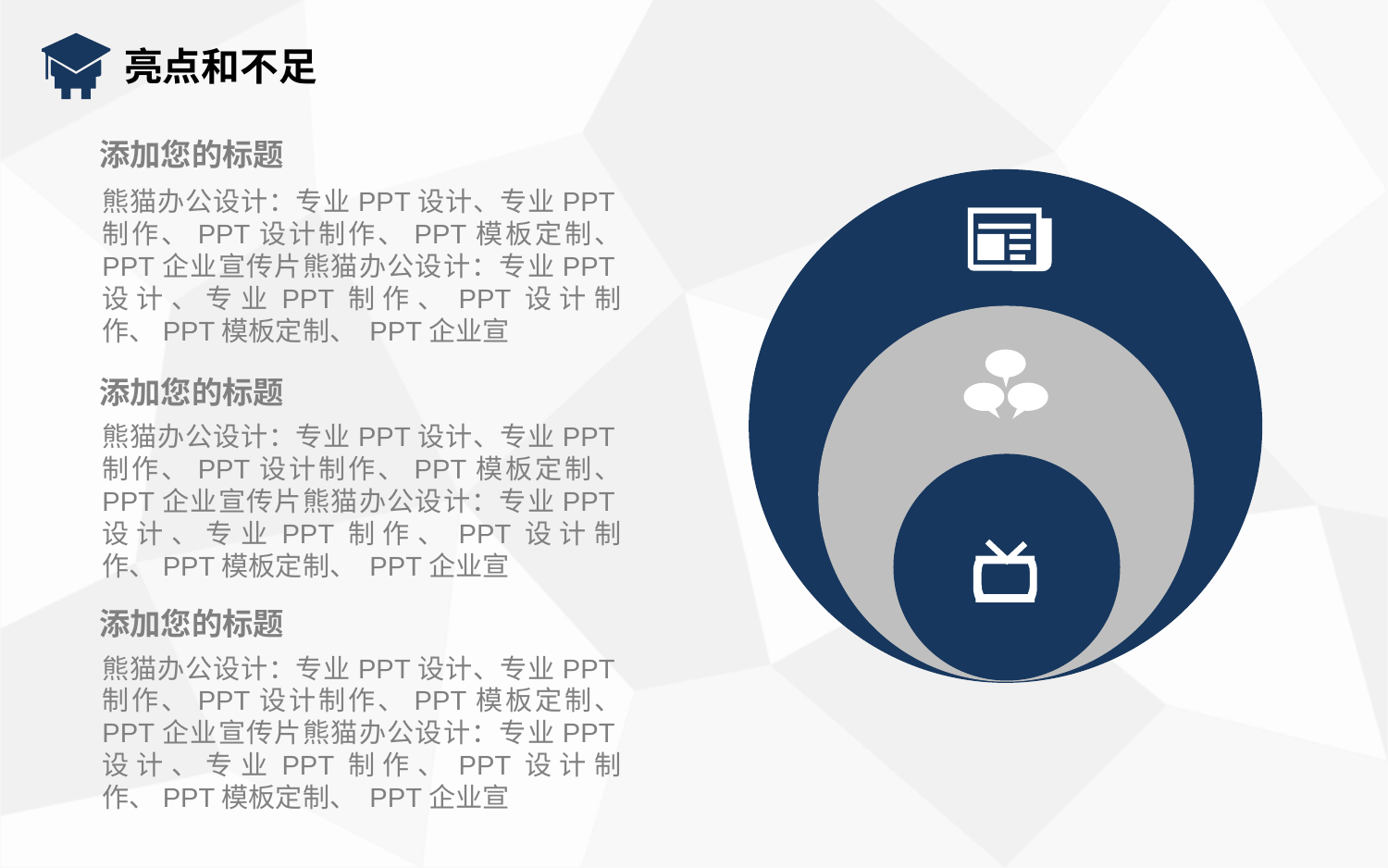

亮点和不足
添加您的标题
熊猫办公设计：专业PPT设计、专业PPT制作、PPT设计制作、PPT模板定制、 PPT企业宣传片熊猫办公设计：专业PPT设计、专业PPT制作、PPT设计制作、PPT模板定制、 PPT企业宣

添加您的标题
熊猫办公设计：专业PPT设计、专业PPT制作、PPT设计制作、PPT模板定制、 PPT企业宣传片熊猫办公设计：专业PPT设计、专业PPT制作、PPT设计制作、PPT模板定制、 PPT企业宣

添加您的标题
熊猫办公设计：专业PPT设计、专业PPT制作、PPT设计制作、PPT模板定制、 PPT企业宣传片熊猫办公设计：专业PPT设计、专业PPT制作、PPT设计制作、PPT模板定制、 PPT企业宣